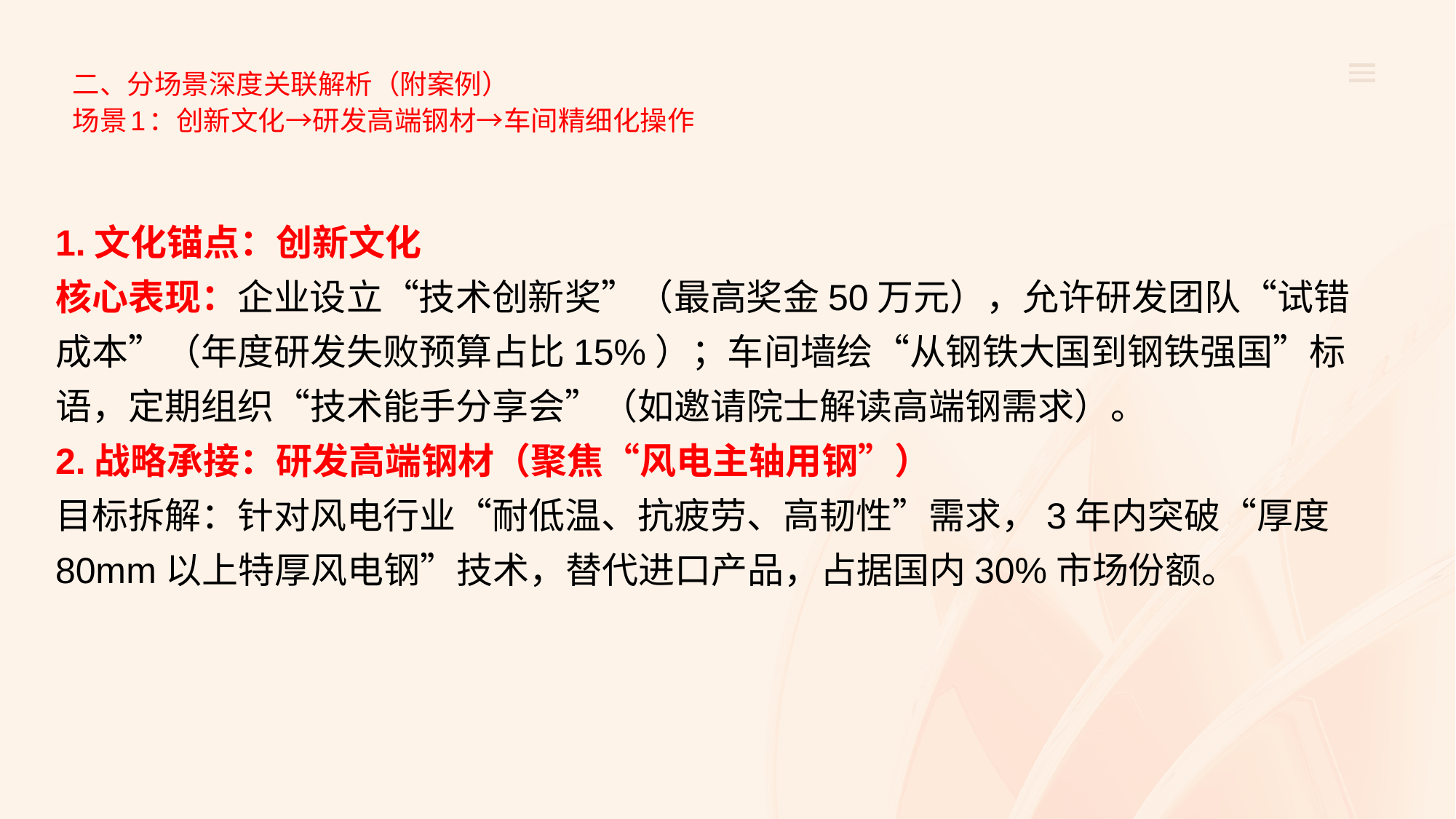

二、分场景深度关联解析（附案例）
场景1：创新文化→研发高端钢材→车间精细化操作
1.文化锚点：创新文化
核心表现：企业设立“技术创新奖”（最高奖金50万元），允许研发团队“试错成本”（年度研发失败预算占比15%）；车间墙绘“从钢铁大国到钢铁强国”标语，定期组织“技术能手分享会”（如邀请院士解读高端钢需求）。
2.战略承接：研发高端钢材（聚焦“风电主轴用钢”）
目标拆解：针对风电行业“耐低温、抗疲劳、高韧性”需求，3年内突破“厚度80mm以上特厚风电钢”技术，替代进口产品，占据国内30%市场份额。